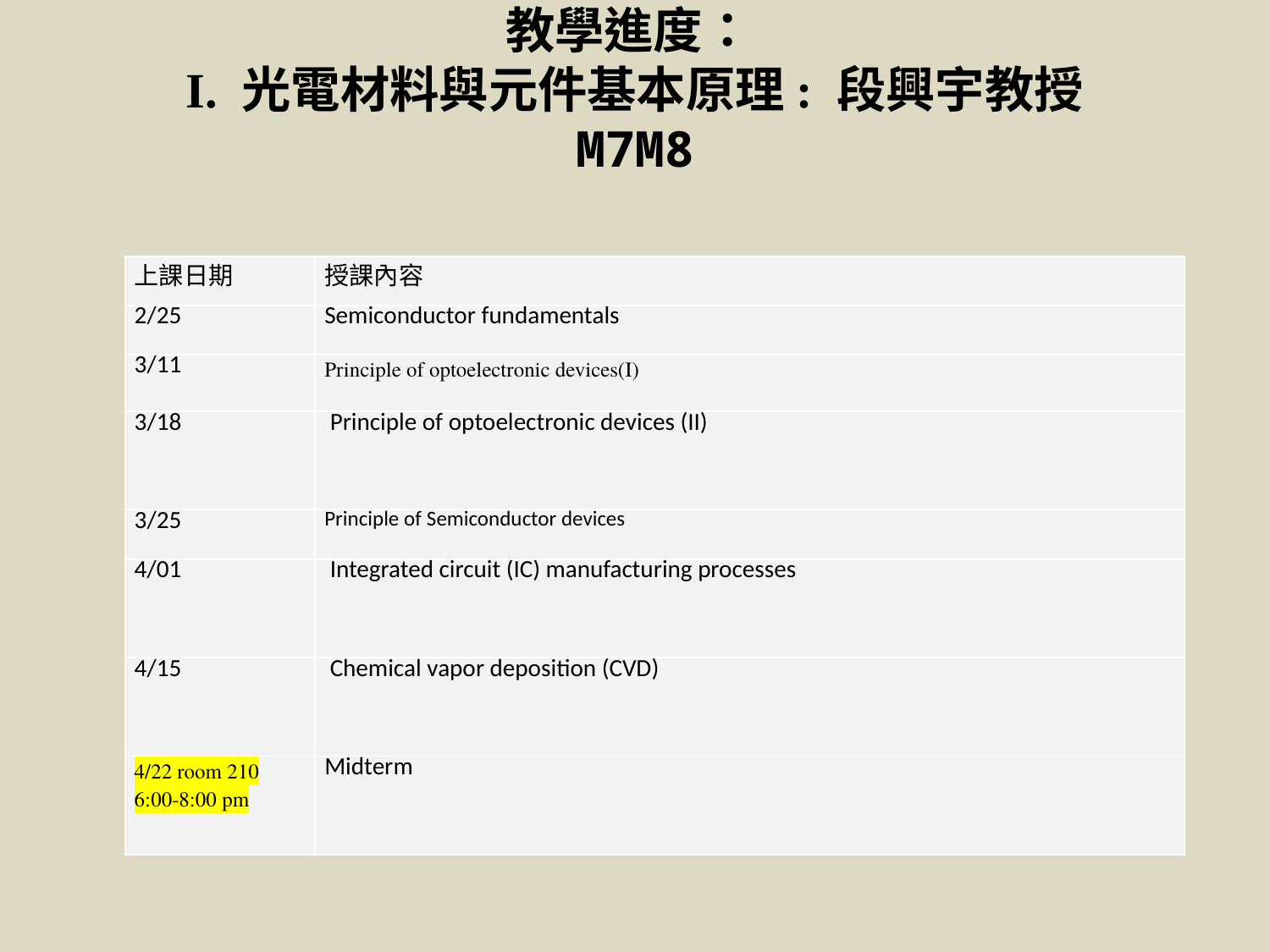

# 教學進度： I. 光電材料與元件基本原理: 段興宇教授 M7M8
| 上課日期 | 授課內容 |
| --- | --- |
| 2/25 | Semiconductor fundamentals |
| 3/11 | Principle of optoelectronic devices(I) |
| 3/18 | Principle of optoelectronic devices (II) |
| 3/25 | Principle of Semiconductor devices |
| 4/01 | Integrated circuit (IC) manufacturing processes |
| 4/15 | Chemical vapor deposition (CVD) |
| 4/22 room 210 6:00-8:00 pm | Midterm |